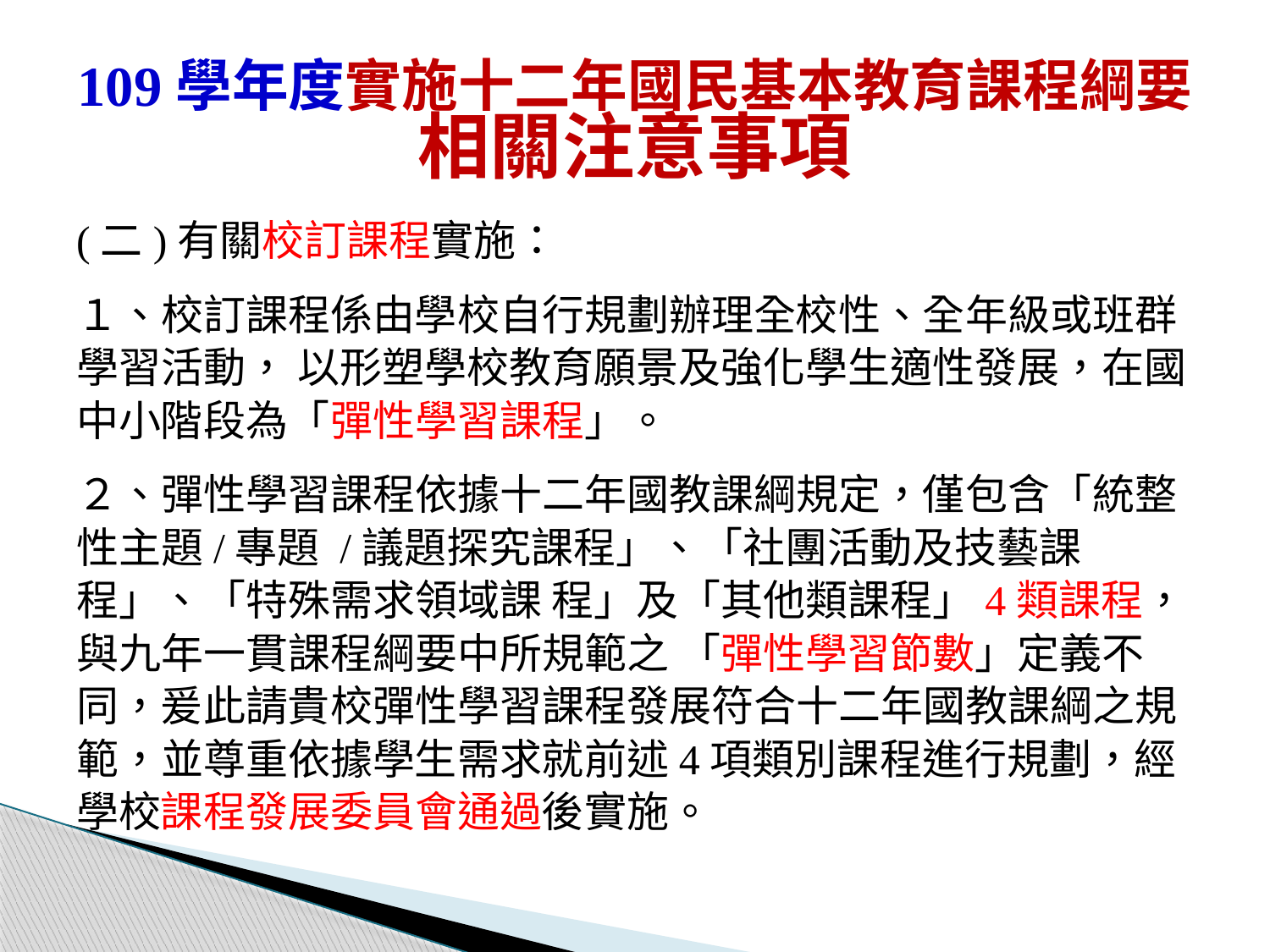

# 109學年度實施十二年國民基本教育課程綱要 相關注意事項
(二)有關校訂課程實施：
１、校訂課程係由學校自行規劃辦理全校性、全年級或班群學習活動， 以形塑學校教育願景及強化學生適性發展，在國中小階段為「彈性學習課程」。
２、彈性學習課程依據十二年國教課綱規定，僅包含「統整性主題/專題 /議題探究課程」、「社團活動及技藝課程」、「特殊需求領域課 程」及「其他類課程」4類課程，與九年一貫課程綱要中所規範之 「彈性學習節數」定義不同，爰此請貴校彈性學習課程發展符合十二年國教課綱之規範，並尊重依據學生需求就前述4項類別課程進行規劃，經學校課程發展委員會通過後實施。